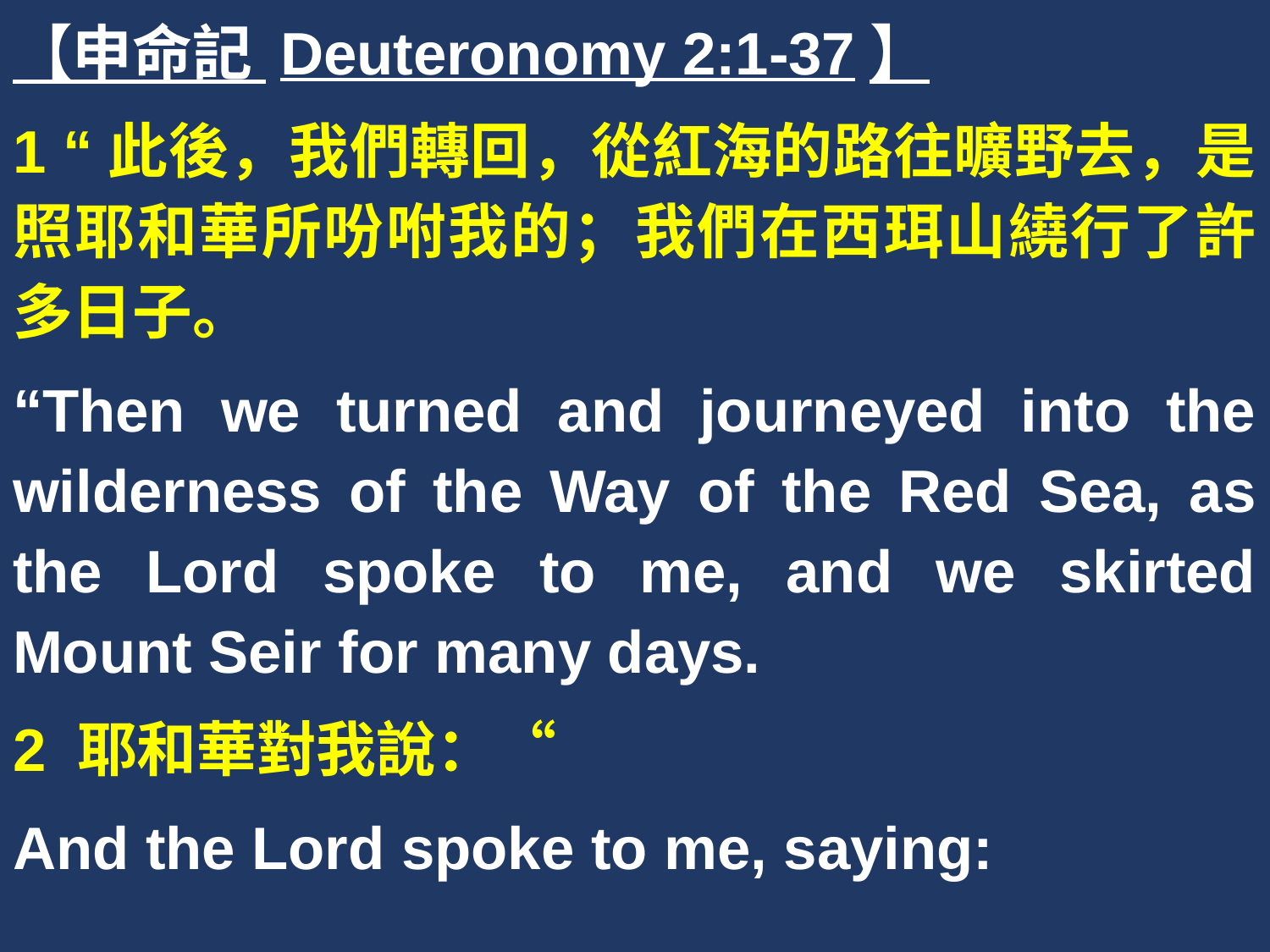

【申命記 Deuteronomy 2:1-37】
1 “此後，我們轉回，從紅海的路往曠野去，是照耶和華所吩咐我的；我們在西珥山繞行了許多日子。
“Then we turned and journeyed into the wilderness of the Way of the Red Sea, as the Lord spoke to me, and we skirted Mount Seir for many days.
2 耶和華對我說：“
And the Lord spoke to me, saying: